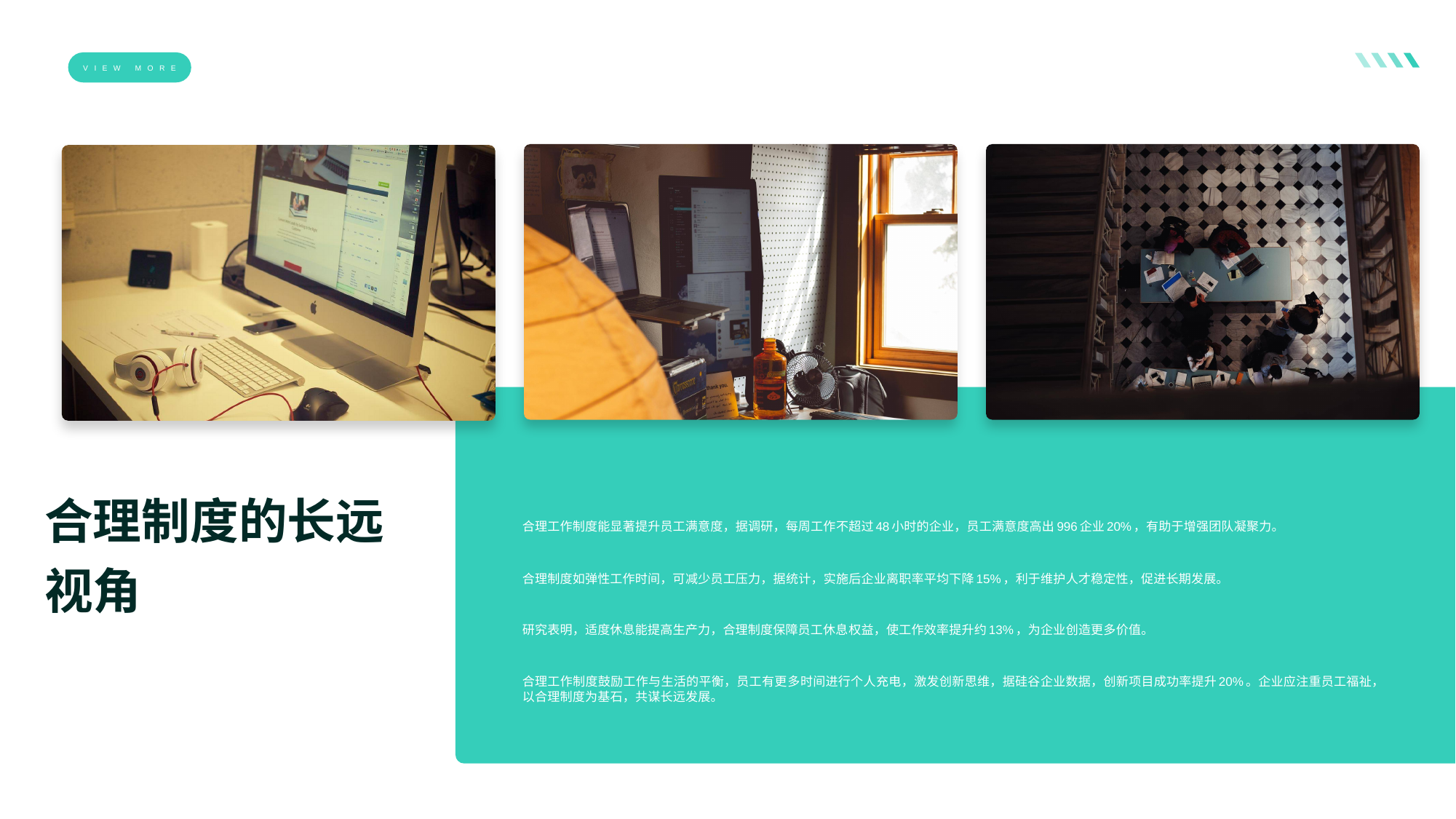

VIEW MORE

合理制度的长远视角
1.提升员工满意度
合理工作制度能显著提升员工满意度，据调研，每周工作不超过48小时的企业，员工满意度高出996企业20%，有助于增强团队凝聚力。
2.降低离职率
合理制度如弹性工作时间，可减少员工压力，据统计，实施后企业离职率平均下降15%，利于维护人才稳定性，促进长期发展。
3.提高工作效率
研究表明，适度休息能提高生产力，合理制度保障员工休息权益，使工作效率提升约13%，为企业创造更多价值。
4.促进创新氛围
合理工作制度鼓励工作与生活的平衡，员工有更多时间进行个人充电，激发创新思维，据硅谷企业数据，创新项目成功率提升20%。企业应注重员工福祉，以合理制度为基石，共谋长远发展。